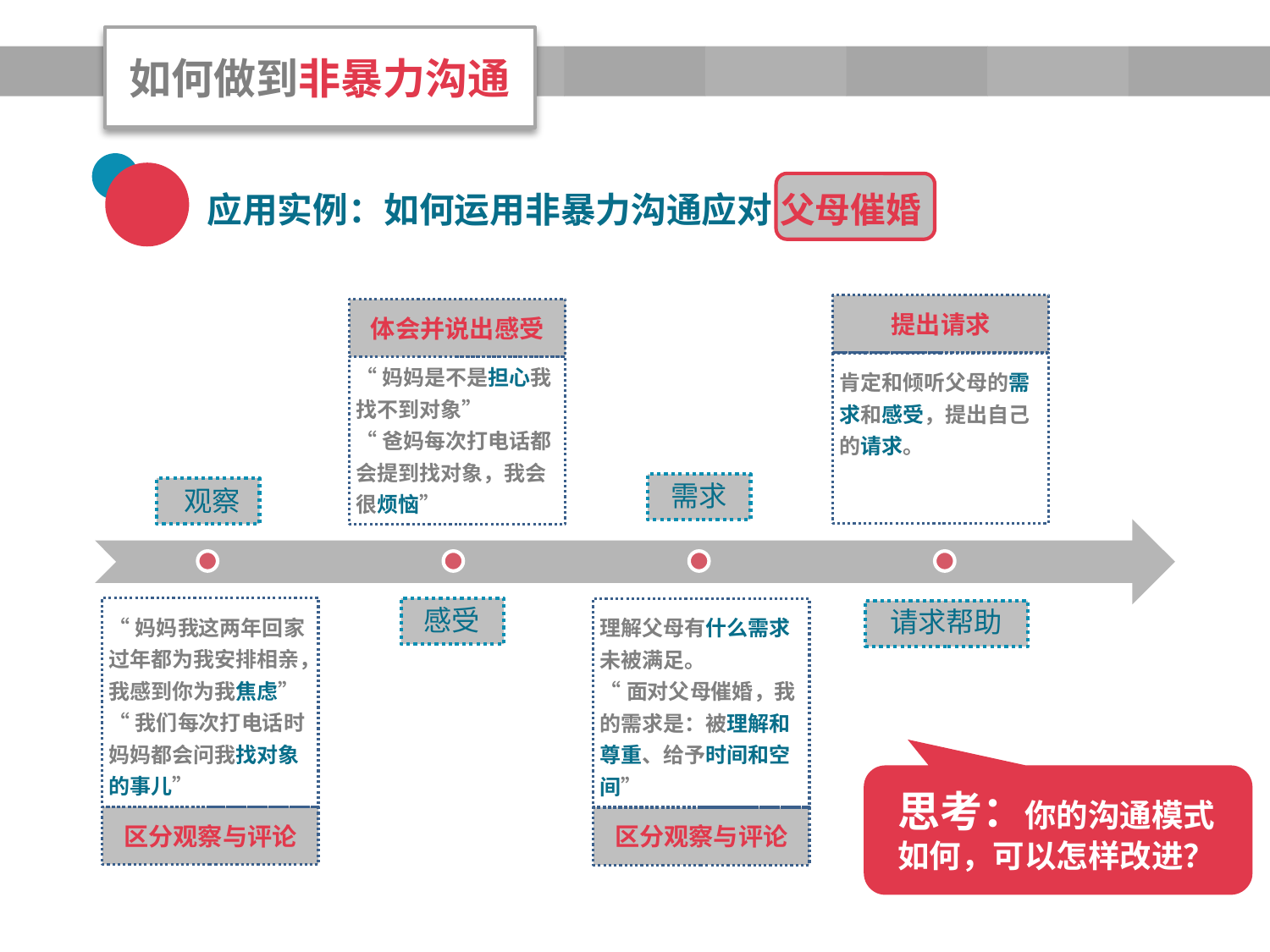

如何做到非暴力沟通

应用实例：如何运用非暴力沟通应对 父母催婚
提出请求

肯定和倾听父母的需求和感受，提出自己的请求。
体会并说出感受
“妈妈是不是担心我找不到对象”
“爸妈每次打电话都会提到找对象，我会很烦恼”

需求

观察

“妈妈我这两年回家过年都为我安排相亲，我感到你为我焦虑”
“我们每次打电话时妈妈都会问我找对象的事儿”
区分观察与评论
感受

理解父母有什么需求未被满足。
“面对父母催婚，我的需求是：被理解和尊重、给予时间和空间”
区分观察与评论
请求帮助

思考：你的沟通模式如何，可以怎样改进？